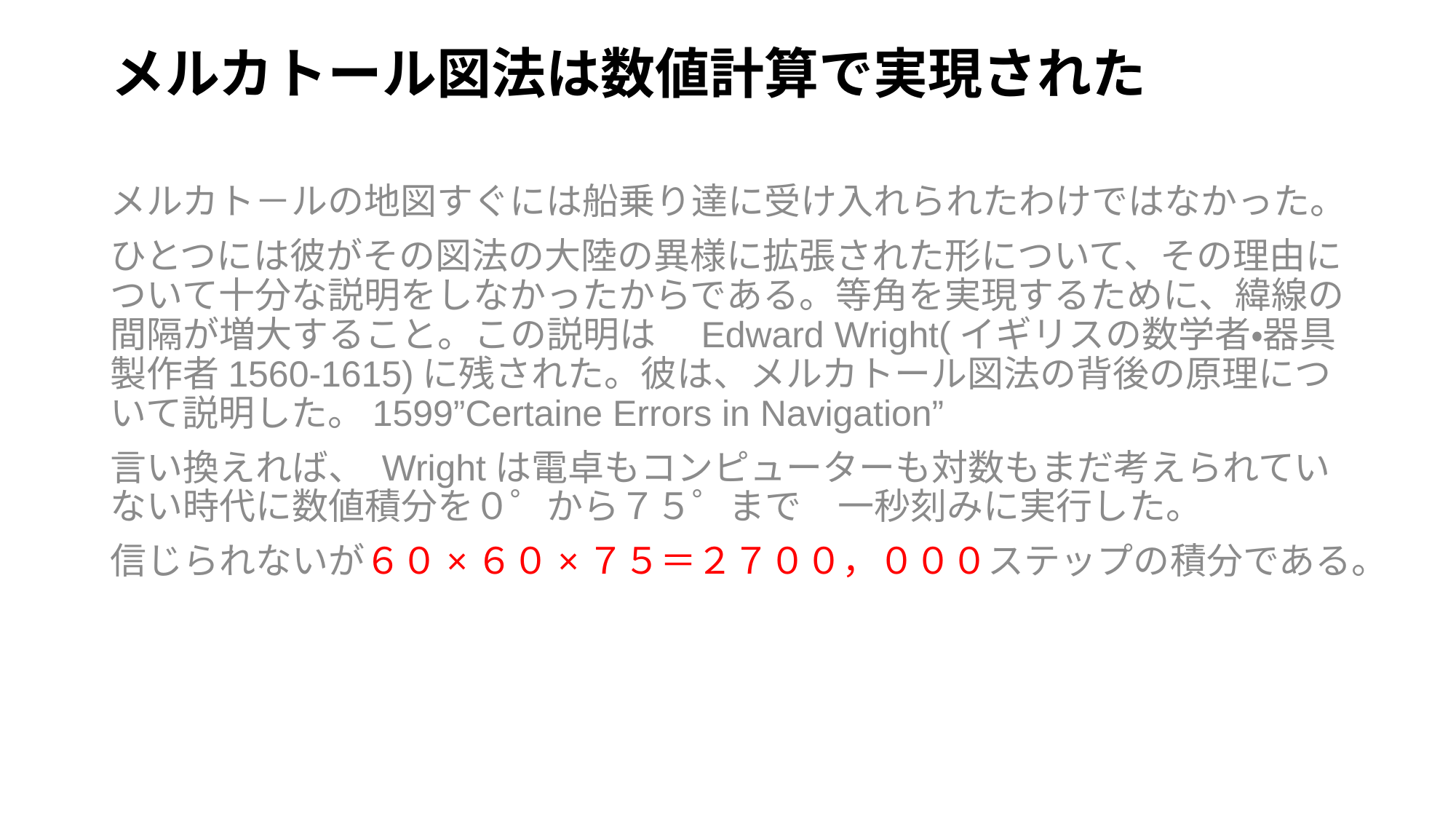

# メルカトール図法は数値計算で実現された
メルカト－ルの地図すぐには船乗り達に受け入れられたわけではなかった。
ひとつには彼がその図法の大陸の異様に拡張された形について、その理由について十分な説明をしなかったからである。等角を実現するために、緯線の間隔が増大すること。この説明は　Edward Wright(イギリスの数学者・器具製作者1560-1615)に残された。彼は、メルカトール図法の背後の原理について説明した。1599”Certaine Errors in Navigation”
言い換えれば、 Wrightは電卓もコンピューターも対数もまだ考えられていない時代に数値積分を０゜から７５゜まで　一秒刻みに実行した。
信じられないが６０×６０×７５＝２７００，０００ステップの積分である。